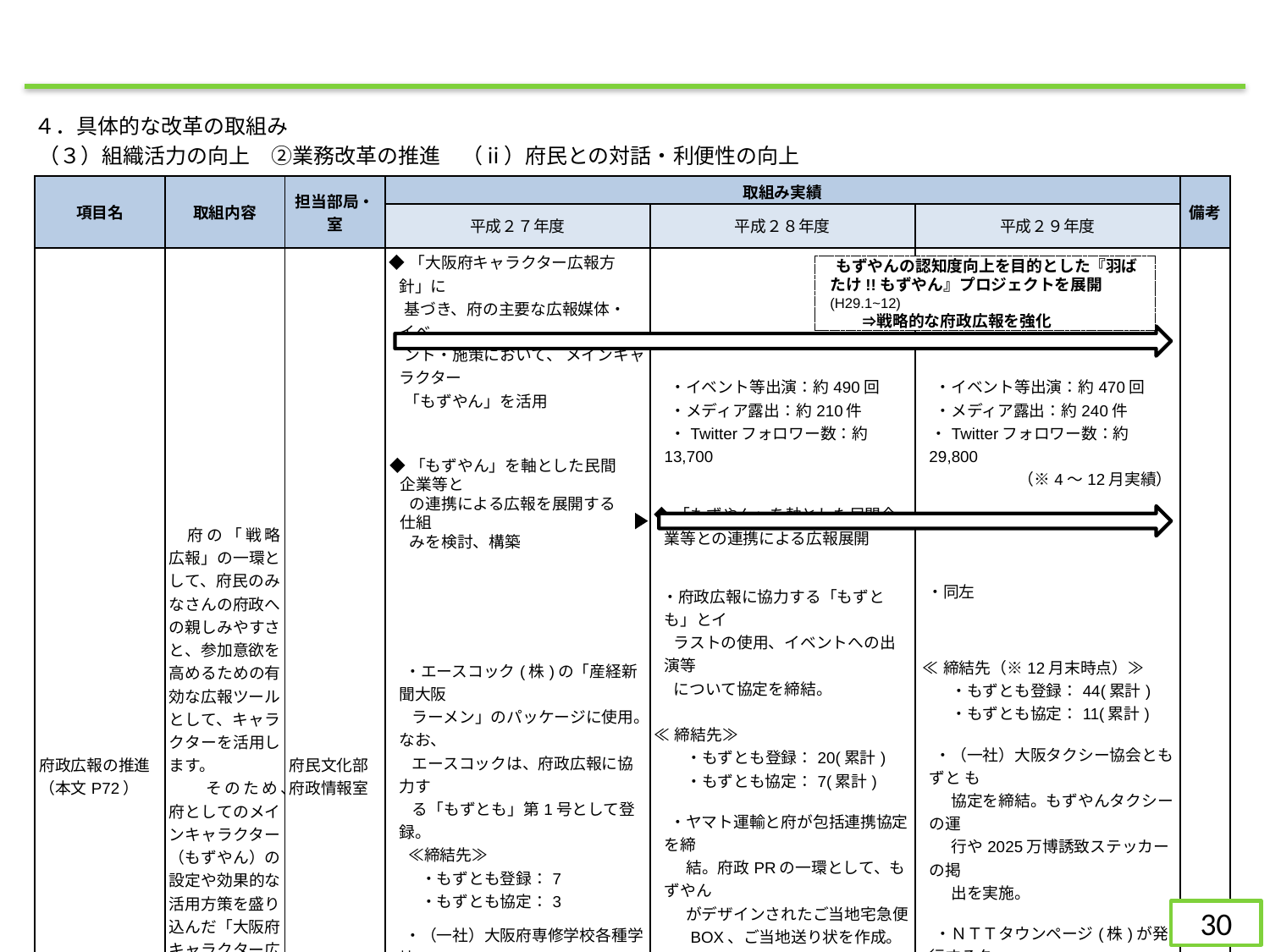

４．具体的な改革の取組み
（３）組織活力の向上　②業務改革の推進　（ⅱ）府民との対話・利便性の向上
| 項目名 | 取組内容 | 担当部局・室 | 取組み実績 |  |  | 備考 |
| --- | --- | --- | --- | --- | --- | --- |
|  |  |  | 平成２７年度 | 平成２８年度 | 平成２９年度 |  |
| 府政広報の推進 （本文P72） | 府の「戦略広報」の一環として、府民のみなさんの府政への親しみやすさと、参加意欲を高めるための有効な広報ツールとして、キャラクターを活用します。 　そのため、府としてのメインキャラクター（もずやん）の設定や効果的な活用方策を盛り込んだ「大阪府キャラクター広報方針」を策定し、戦略的な広報を行います。 | 府民文化部 府政情報室 | ◆「大阪府キャラクター広報方針」に　 基づき、府の主要な広報媒体・　 イベ ント・施策において、 メインキャラクター 「もずやん」を活用 ・イベント等出演：約400回 　・メディア露出：約100件 　・Twitterフォロワー数：約10,000 　・エースコック(株)の「産経新聞大阪 　 ラーメン」のパッケージに使用。なお、 　 エースコックは、府政広報に協力す 　 る「もずとも」第1号として登録。 　 ≪締結先≫ 　　・もずとも登録：7 　　・もずとも協定：3 　・（一社）大阪府専修学校各種学校 　　連合会の協力を得て、無償で「もず 　　やん」の衣装を作成してもらう「お 　　しゃれもずやんプロジェクト」を実施。 　・りそな銀行キャラクター「りそにゃ」と 　　『大阪「超」盛り上げ共同声明』を締 　　結し、包括連携協定をPR。 　・米国総領事からの指名で米国独立 　　記念日ｲﾍﾞﾝﾄに特別ゲストとして招 　　聘。国際的友好関係のPRに貢献。 　・もずやんのテーマソング「タッタカも 　　ずやん」が完成。 | ・イベント等出演：約490回 　・メディア露出：約210件 　・Twitterフォロワー数：約13,700　 ◆「もずやん」を軸とした民間企業等との連携による広報展開 ・府政広報に協力する「もずとも」とイ 　 ラストの使用、イベントへの出演等　 　 について協定を締結。 　 ≪締結先≫ 　　・もずとも登録：20(累計) 　　・もずとも協定：7(累計) 　・ヤマト運輸と府が包括連携協定を締 　　結。府政PRの一環として、もずやん 　　がデザインされたご当地宅急便 　　BOX、ご当地送り状を作成。 　・日本コロムビア(株) が販売する 　　DVD付CD「みんないっしょに！ご 　　当地キャラクターたいそう」に「タッタ 　　カもずやん」を収録しPR。 | ・イベント等出演：約470回 　・メディア露出：約240件 ・Twitterフォロワー数：約29,800　 （※4～12月実績） ・同左 ≪締結先（※12月末時点）≫ 　　・もずとも登録：44(累計) 　　・もずとも協定：11(累計) 　・（一社）大阪タクシー協会ともずと も 　　協定を締結。もずやんタクシーの運 　　行や2025万博誘致ステッカーの掲 　　出を実施。 　・ＮＴＴタウンページ(株)が発行するタ 　　ウンページでもずやんが防災や大 　　阪産（もん）、観光などをＰＲ。 |  |
　もずやんの認知度向上を目的とした『羽ばたけ!!もずやん』プロジェクトを展開(H29.1~12)
　　　⇒戦略的な府政広報を強化

◆「もずやん」を軸とした民間企業等と
　 の連携による広報を展開する仕組
　 みを検討、構築

30